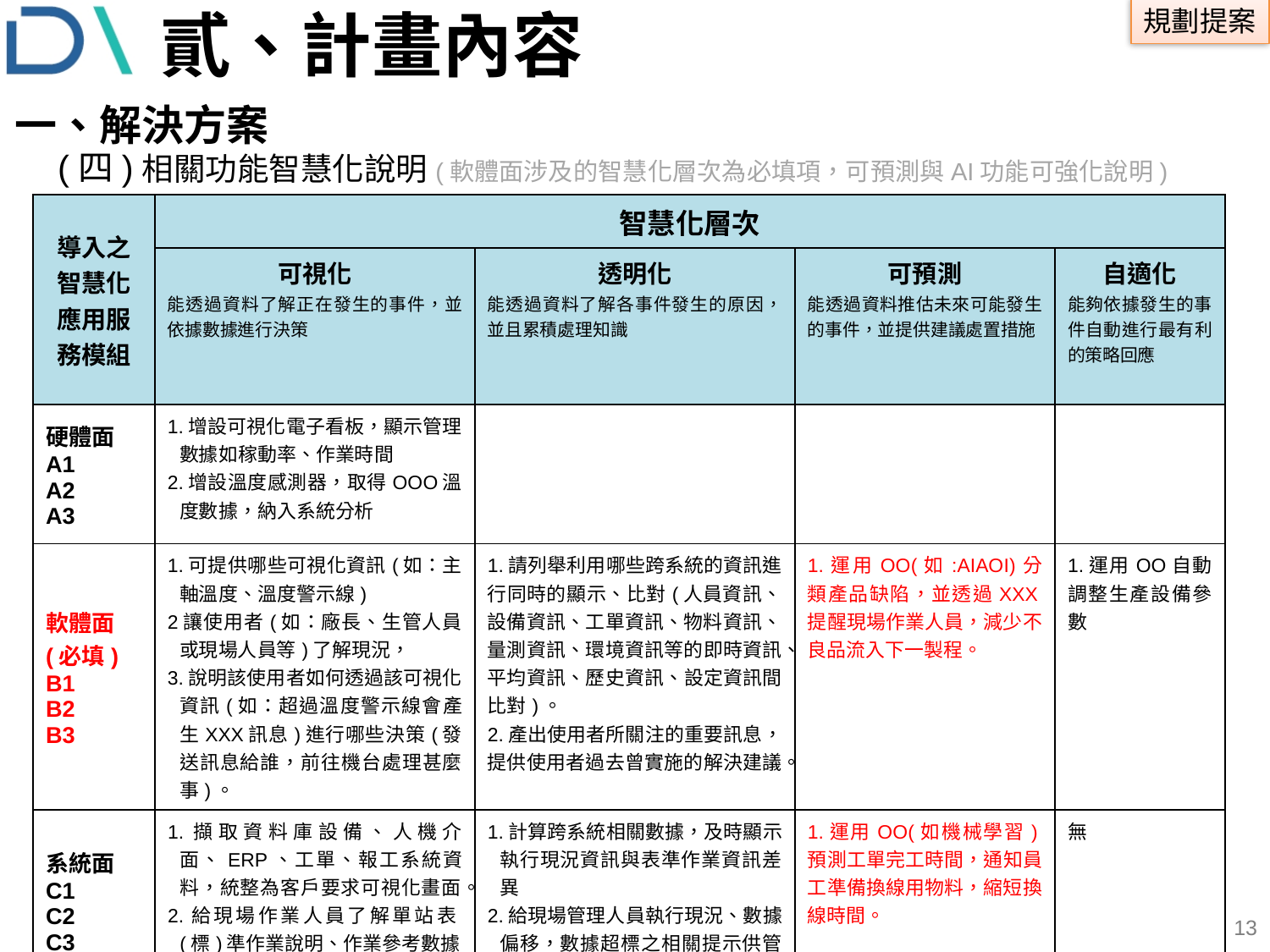

# 貳、計畫內容
一、解決方案
 (四)相關功能智慧化說明(軟體面涉及的智慧化層次為必填項，可預測與AI功能可強化說明)

| 導入之智慧化應用服務模組 | 智慧化層次 |  |  |  |
| --- | --- | --- | --- | --- |
|  | 可視化 能透過資料了解正在發生的事件，並依據數據進行決策 | 透明化 能透過資料了解各事件發生的原因，並且累積處理知識 | 可預測 能透過資料推估未來可能發生的事件，並提供建議處置措施 | 自適化 能夠依據發生的事件自動進行最有利的策略回應 |
| 硬體面 A1 A2 A3 | 1.增設可視化電子看板，顯示管理數據如稼動率、作業時間 2.增設溫度感測器，取得OOO溫度數據，納入系統分析 |  |  |  |
| 軟體面 (必填) B1 B2 B3 | 1.可提供哪些可視化資訊(如：主軸溫度、溫度警示線) 2讓使用者(如：廠長、生管人員或現場人員等)了解現況， 3.說明該使用者如何透過該可視化資訊(如：超過溫度警示線會產生XXX訊息)進行哪些決策(發送訊息給誰，前往機台處理甚麼事)。 | 1.請列舉利用哪些跨系統的資訊進行同時的顯示、比對(人員資訊、設備資訊、工單資訊、物料資訊、量測資訊、環境資訊等的即時資訊、平均資訊、歷史資訊、設定資訊間比對)。 2.產出使用者所關注的重要訊息，提供使用者過去曾實施的解決建議。 | 1.運用OO(如:AIAOI)分類產品缺陷，並透過XXX提醒現場作業人員，減少不良品流入下一製程。 | 1.運用OO自動調整生產設備參數 |
| 系統面 C1 C2 C3 | 1.擷取資料庫設備、人機介面、ERP、工單、報工系統資料，統整為客戶要求可視化畫面。 2.給現場作業人員了解單站表(標)準作業說明、作業參考數據 | 1.計算跨系統相關數據，及時顯示執行現況資訊與表準作業資訊差異 2.給現場管理人員執行現況、數據偏移，數據超標之相關提示供管理決策使用 | 1.運用OO(如機械學習)預測工單完工時間，通知員工準備換線用物料，縮短換線時間。 | 無 |
13